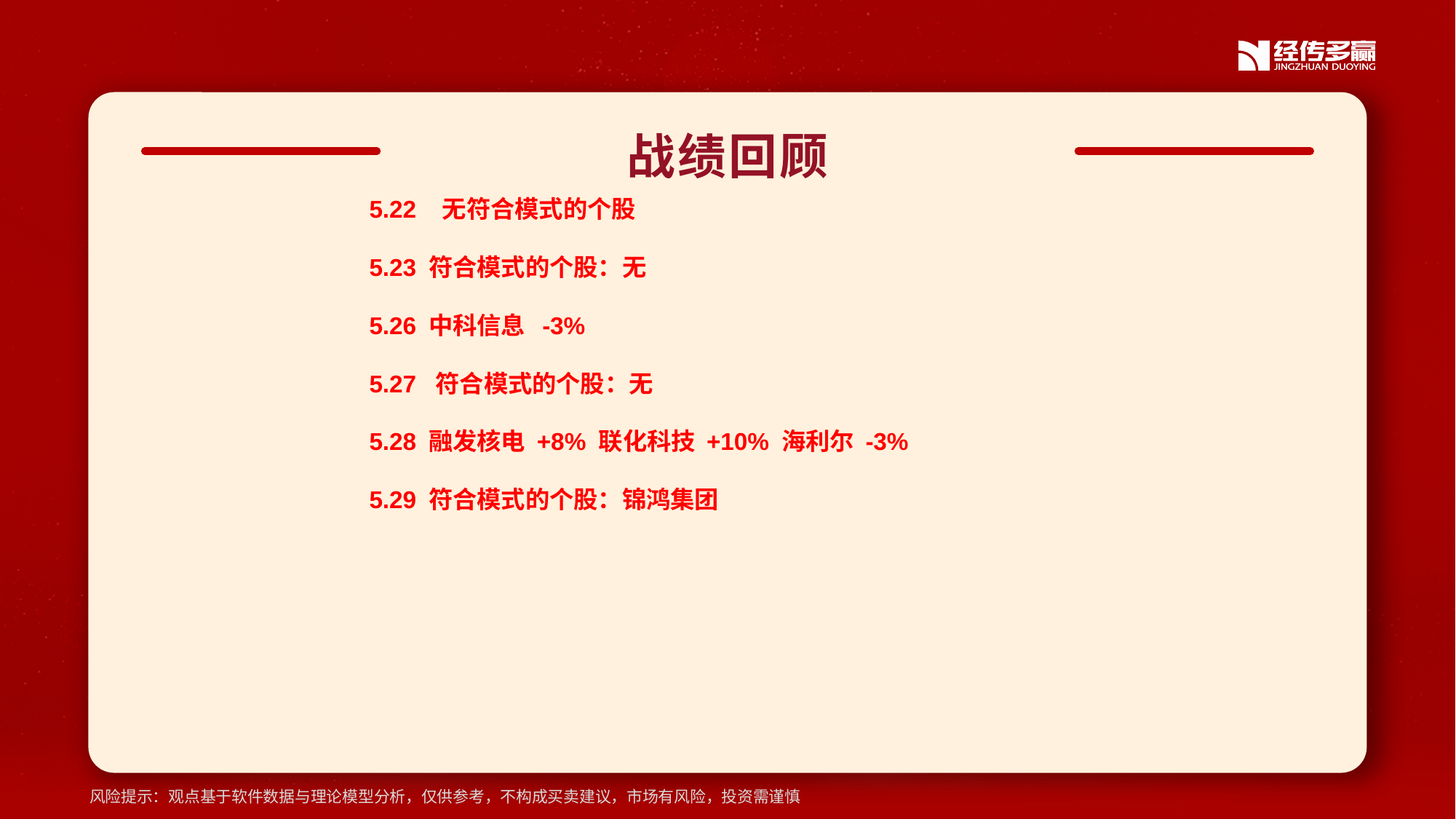

战绩回顾
5.22   无符合模式的个股

5.23 符合模式的个股：无

5.26 中科信息  -3%

5.27  符合模式的个股：无

5.28 融发核电 +8% 联化科技 +10% 海利尔 -3%

5.29 符合模式的个股：锦鸿集团